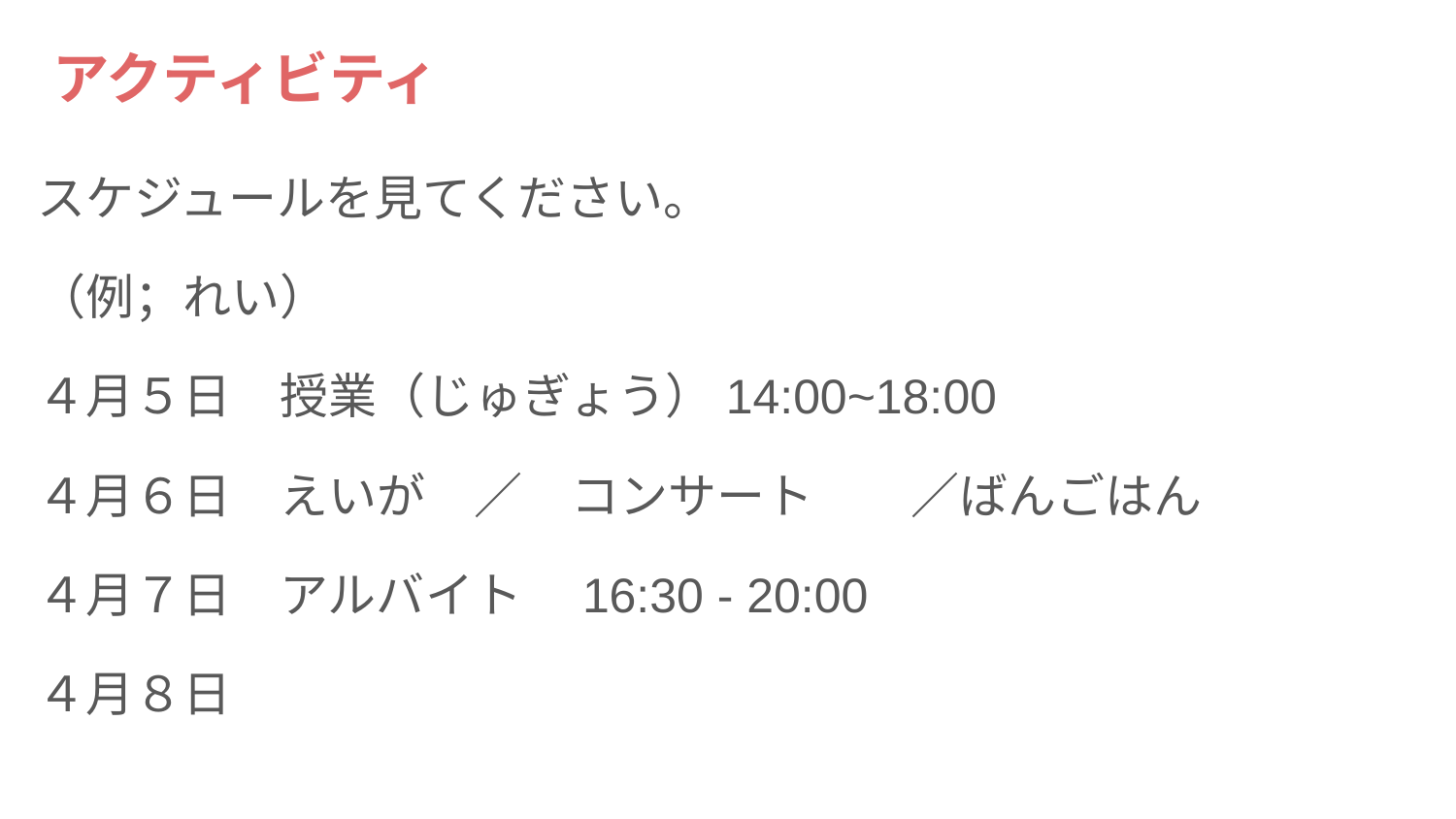

# アクティビティ
スケジュールを見てください。
（例；れい）
４月５日　授業（じゅぎょう）14:00~18:00
４月６日　えいが　／　コンサート　　／ばんごはん
４月７日　アルバイト　16:30 - 20:00
４月８日